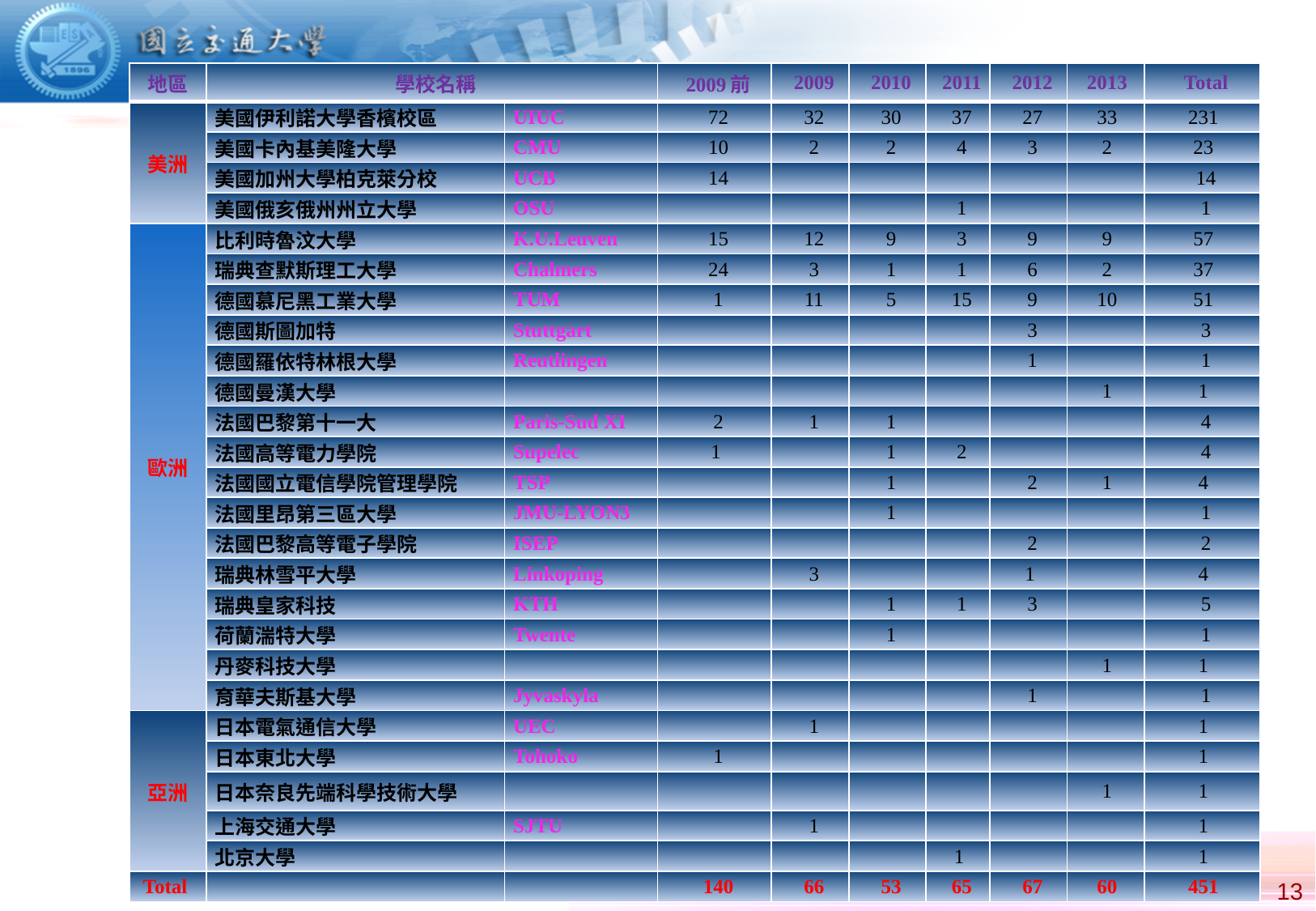

| 地區 | 學校名稱 |  | 2009前 | 2009 | 2010 | 2011 | 2012 | 2013 | Total |
| --- | --- | --- | --- | --- | --- | --- | --- | --- | --- |
| 美洲 | 美國伊利諾大學香檳校區 | UIUC | 72 | 32 | 30 | 37 | 27 | 33 | 231 |
|  | 美國卡內基美隆大學 | CMU | 10 | 2 | 2 | 4 | 3 | 2 | 23 |
|  | 美國加州大學柏克萊分校 | UCB | 14 |  |  |  |  |  | 14 |
|  | 美國俄亥俄州州立大學 | OSU |  |  |  | 1 |  |  | 1 |
| 歐洲 | 比利時魯汶大學 | K.U.Leuven | 15 | 12 | 9 | 3 | 9 | 9 | 57 |
|  | 瑞典查默斯理工大學 | Chalmers | 24 | 3 | 1 | 1 | 6 | 2 | 37 |
|  | 德國慕尼黑工業大學 | TUM | 1 | 11 | 5 | 15 | 9 | 10 | 51 |
|  | 德國斯圖加特 | Stuttgart |  |  |  |  | 3 |  | 3 |
|  | 德國羅依特林根大學 | Reutlingen |  |  |  |  | 1 |  | 1 |
|  | 德國曼漢大學 |  |  |  |  |  |  | 1 | 1 |
|  | 法國巴黎第十一大 | Paris-Sud XI | 2 | 1 | 1 |  |  |  | 4 |
|  | 法國高等電力學院 | Supelec | 1 |  | 1 | 2 |  |  | 4 |
|  | 法國國立電信學院管理學院 | TSP |  |  | 1 |  | 2 | 1 | 4 |
|  | 法國里昂第三區大學 | JMU-LYON3 |  |  | 1 |  |  |  | 1 |
|  | 法國巴黎高等電子學院 | ISEP |  |  |  |  | 2 |  | 2 |
|  | 瑞典林雪平大學 | Linkoping |  | 3 |  |  | 1 |  | 4 |
|  | 瑞典皇家科技 | KTH |  |  | 1 | 1 | 3 |  | 5 |
|  | 荷蘭湍特大學 | Twente |  |  | 1 |  |  |  | 1 |
|  | 丹麥科技大學 |  |  |  |  |  |  | 1 | 1 |
|  | 育華夫斯基大學 | Jyvaskyla |  |  |  |  | 1 |  | 1 |
| 亞洲 | 日本電氣通信大學 | UEC |  | 1 |  |  |  |  | 1 |
|  | 日本東北大學 | Tohoko | 1 |  |  |  |  |  | 1 |
|  | 日本奈良先端科學技術大學 |  |  |  |  |  |  | 1 | 1 |
|  | 上海交通大學 | SJTU |  | 1 |  |  |  |  | 1 |
|  | 北京大學 |  |  |  |  | 1 |  |  | 1 |
| Total |  |  | 140 | 66 | 53 | 65 | 67 | 60 | 451 |